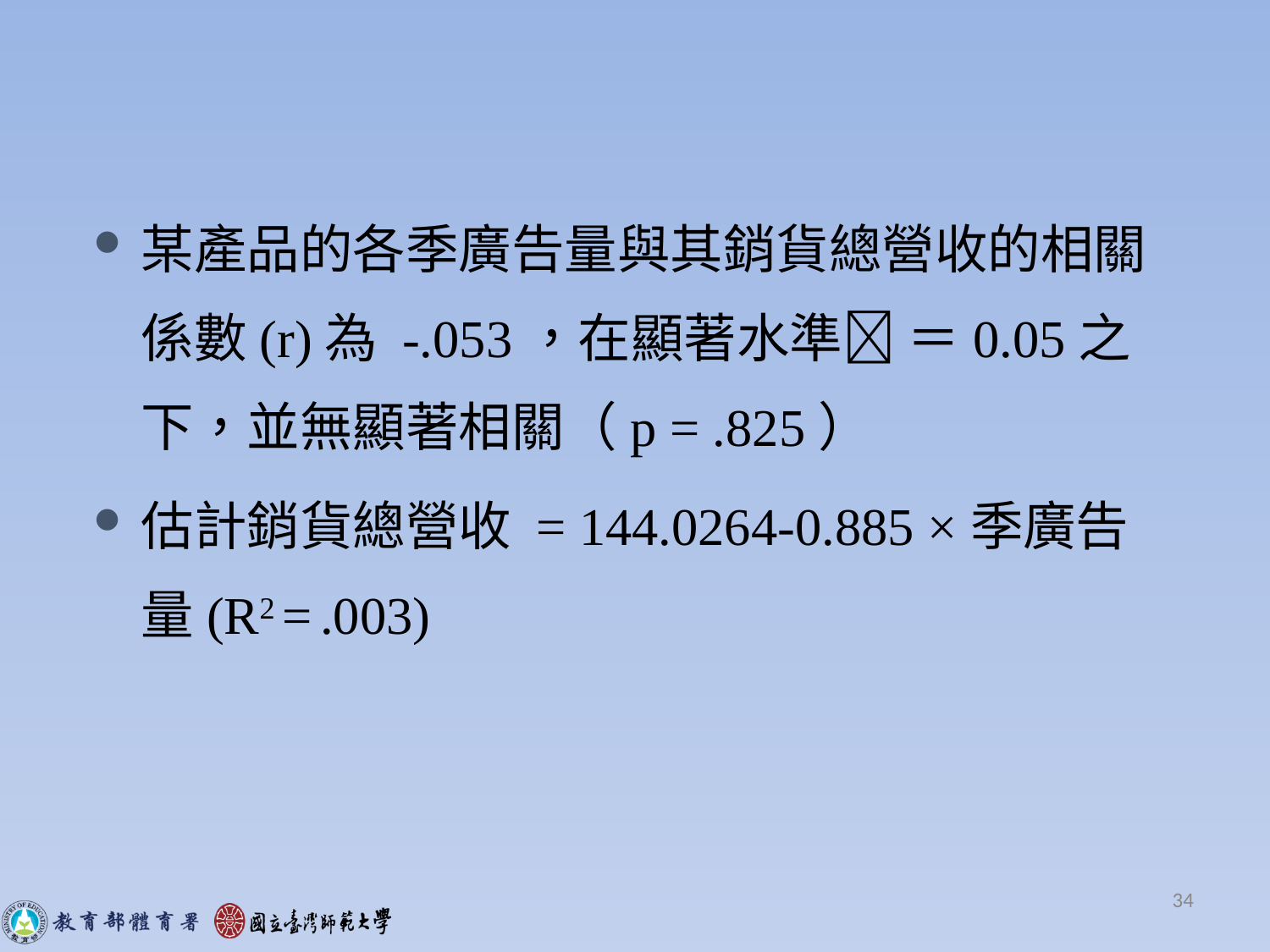

某產品的各季廣告量與其銷貨總營收的相關係數(r)為 -.053，在顯著水準α ＝0.05之下，並無顯著相關（p = .825）
估計銷貨總營收 = 144.0264-0.885 ×季廣告量(R2 = .003)

34